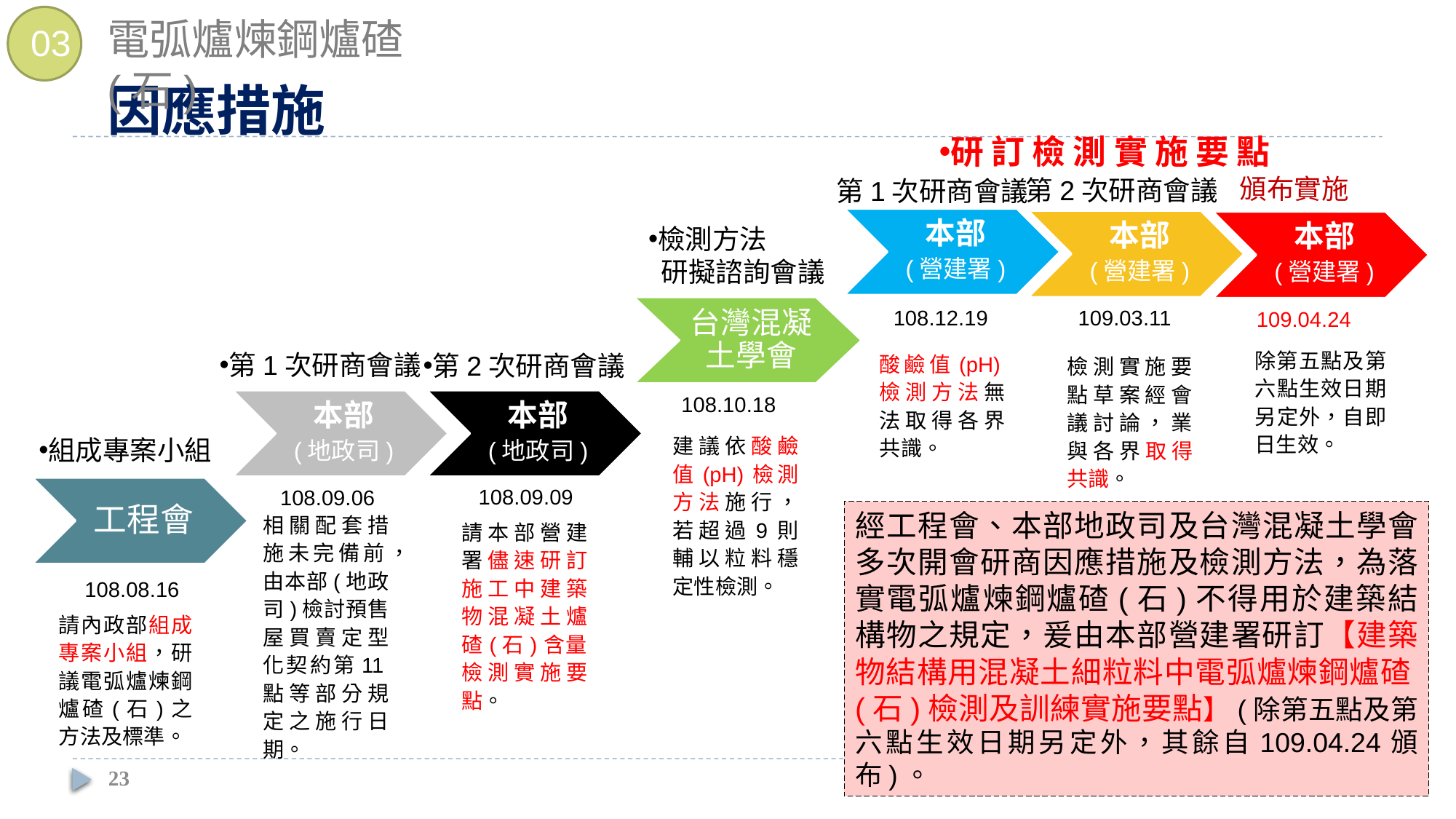

電弧爐煉鋼爐碴(石)
03
因應措施
研訂檢測實施要點
頒布實施
第2次研商會議
第1次研商會議
本部
(營建署)
本部
(營建署)
本部
(營建署)
檢測方法
 研擬諮詢會議
台灣混凝土學會
109.03.11
108.12.19
109.04.24
除第五點及第六點生效日期另定外，自即日生效。
第1次研商會議
酸鹼值(pH)檢測方法無法取得各界共識。
第2次研商會議
檢測實施要點草案經會議討論，業與各界取得共識。
108.10.18
本部
(地政司)
本部
(地政司)
建議依酸鹼值(pH)檢測方法施⾏，若超過9則輔以粒料穩定性檢測。
組成專案小組
工程會
108.09.09
108.09.06
經工程會、本部地政司及台灣混凝土學會多次開會研商因應措施及檢測方法，為落實電弧爐煉鋼爐碴(石)不得用於建築結構物之規定，爰由本部營建署研訂【建築物結構用混凝土細粒料中電弧爐煉鋼爐碴(石)檢測及訓練實施要點】(除第五點及第六點生效日期另定外，其餘自109.04.24頒布)。
相關配套措施未完備前，由本部(地政司)檢討預售屋買賣定型化契約第11點等部分規定之施行日期。
請本部營建署儘速研訂施工中建築物混凝土爐碴(石)含量檢測實施要點。
108.08.16
請內政部組成專案小組，研議電弧爐煉鋼爐碴(石)之方法及標準。
23